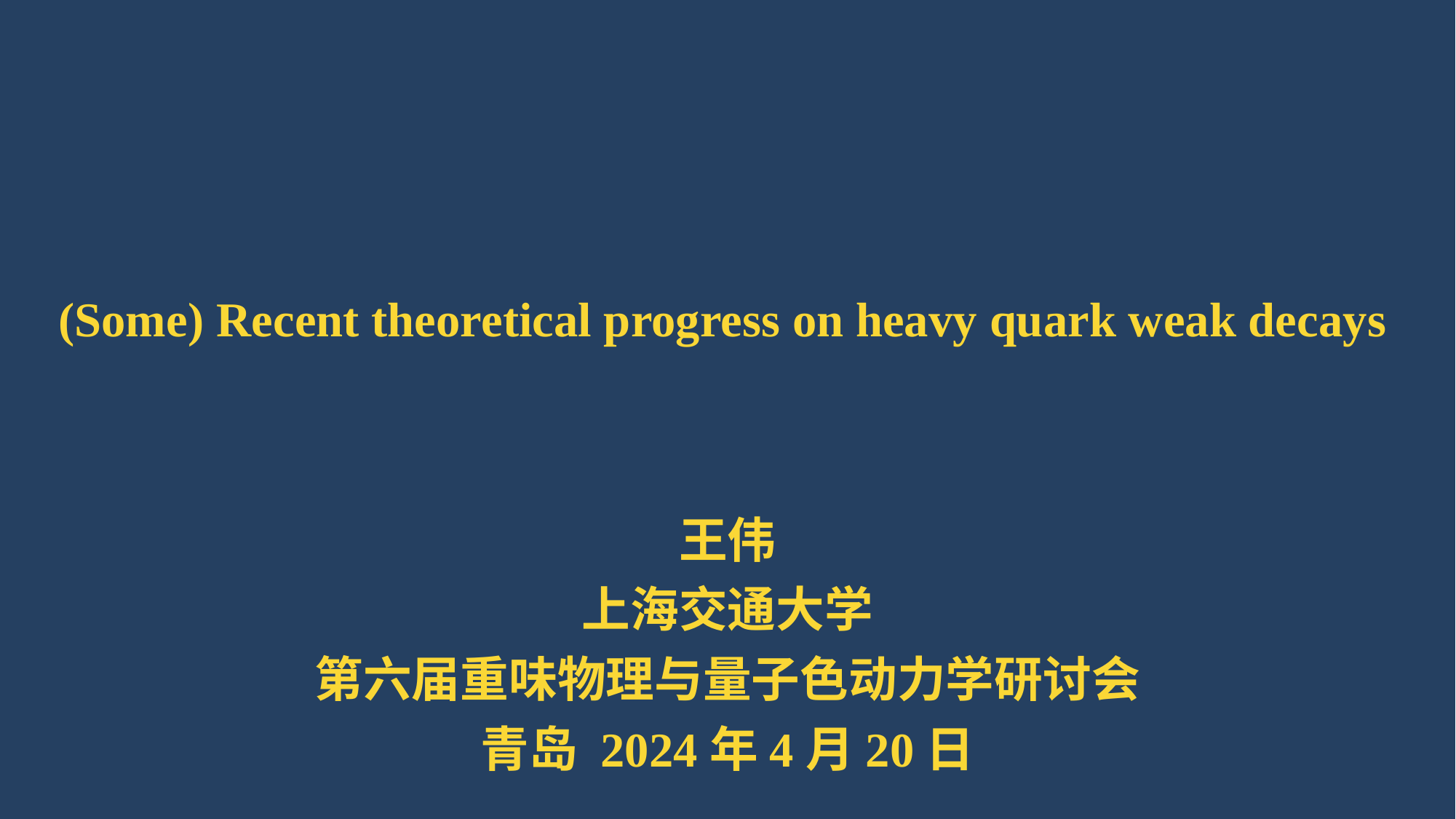

(Some) Recent theoretical progress on heavy quark weak decays
王伟
上海交通大学
第六届重味物理与量子色动力学研讨会
青岛 2024年4月20日